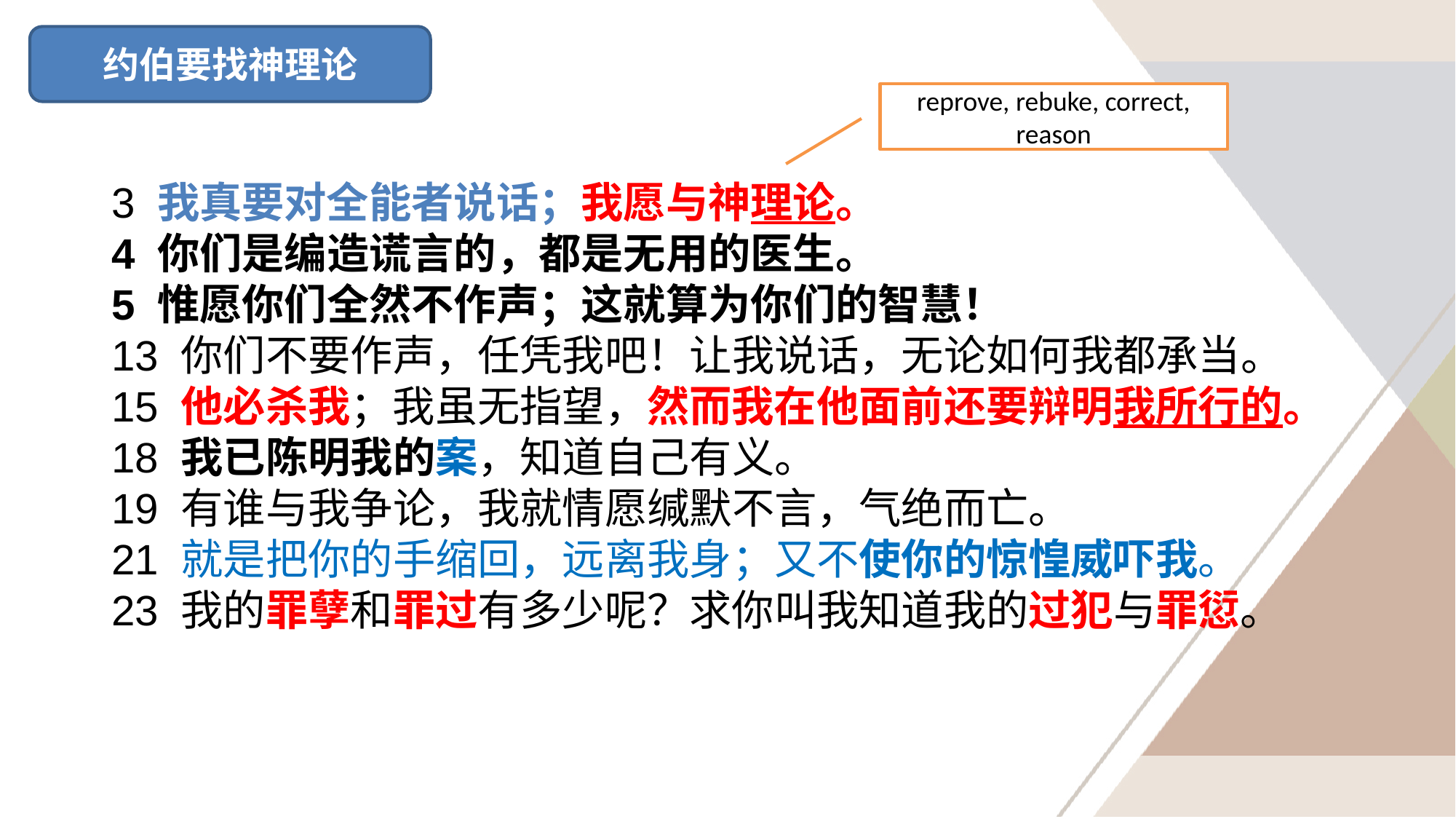

约伯要找神理论
reprove, rebuke, correct, reason
3 我真要对全能者说话；我愿与神理论。
4 你们是编造谎言的，都是无用的医生。
5 惟愿你们全然不作声；这就算为你们的智慧！
13 你们不要作声，任凭我吧！让我说话，无论如何我都承当。
15 他必杀我；我虽无指望，然而我在他面前还要辩明我所行的。
18 我已陈明我的案，知道自己有义。
19 有谁与我争论，我就情愿缄默不言，气绝而亡。
21 就是把你的手缩回，远离我身；又不使你的惊惶威吓我。
23 我的罪孽和罪过有多少呢？求你叫我知道我的过犯与罪愆。